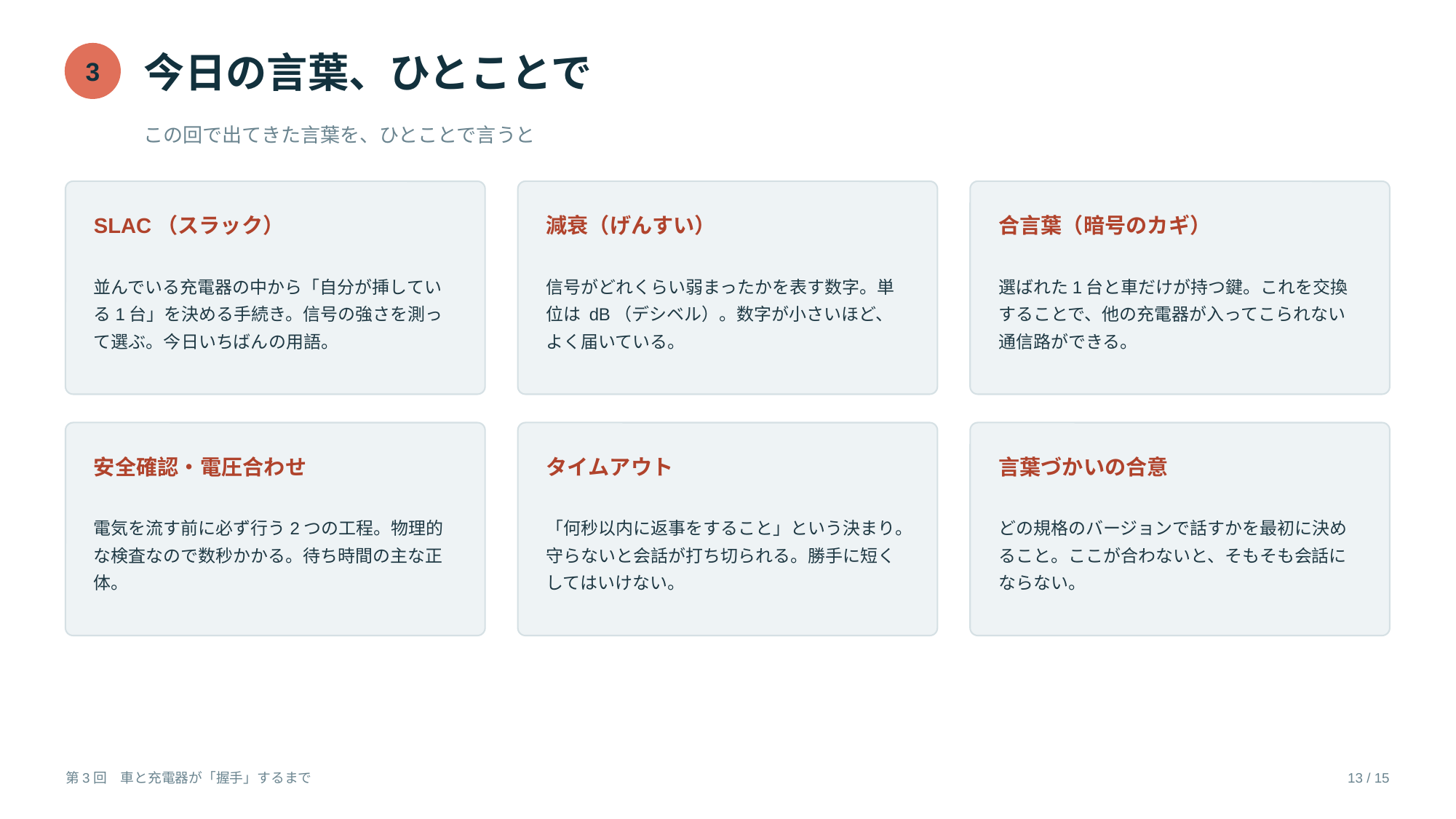

今日の言葉、ひとことで

3
この回で出てきた言葉を、ひとことで言うと

SLAC（スラック）
減衰（げんすい）
合言葉（暗号のカギ）
並んでいる充電器の中から「自分が挿している1台」を決める手続き。信号の強さを測って選ぶ。今日いちばんの用語。
信号がどれくらい弱まったかを表す数字。単位は dB（デシベル）。数字が小さいほど、よく届いている。
選ばれた1台と車だけが持つ鍵。これを交換することで、他の充電器が入ってこられない通信路ができる。

安全確認・電圧合わせ
タイムアウト
言葉づかいの合意
電気を流す前に必ず行う2つの工程。物理的な検査なので数秒かかる。待ち時間の主な正体。
「何秒以内に返事をすること」という決まり。守らないと会話が打ち切られる。勝手に短くしてはいけない。
どの規格のバージョンで話すかを最初に決めること。ここが合わないと、そもそも会話にならない。
第3回　車と充電器が「握手」するまで
13 / 15